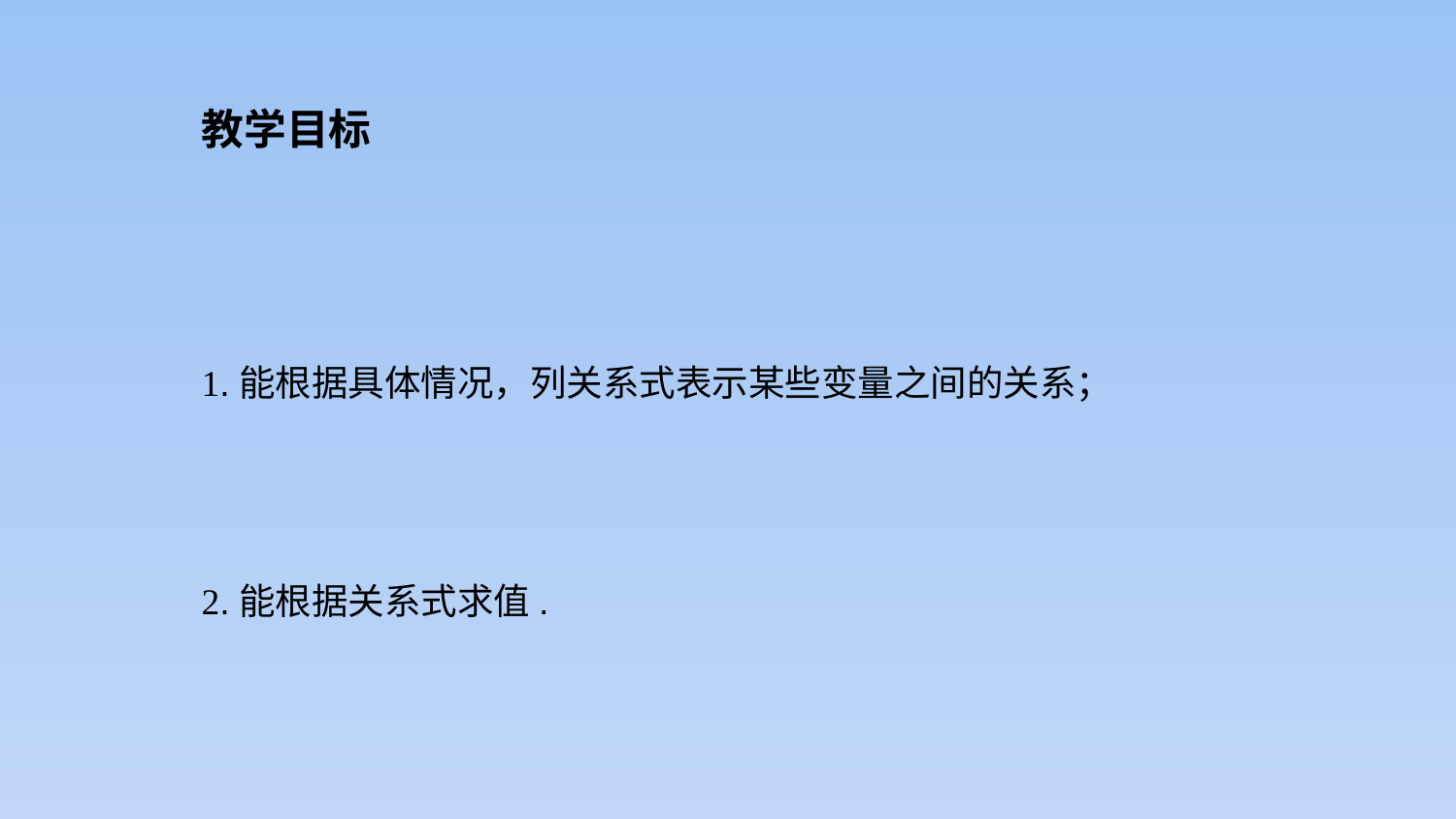

教学目标
1.能根据具体情况，列关系式表示某些变量之间的关系；
2.能根据关系式求值.